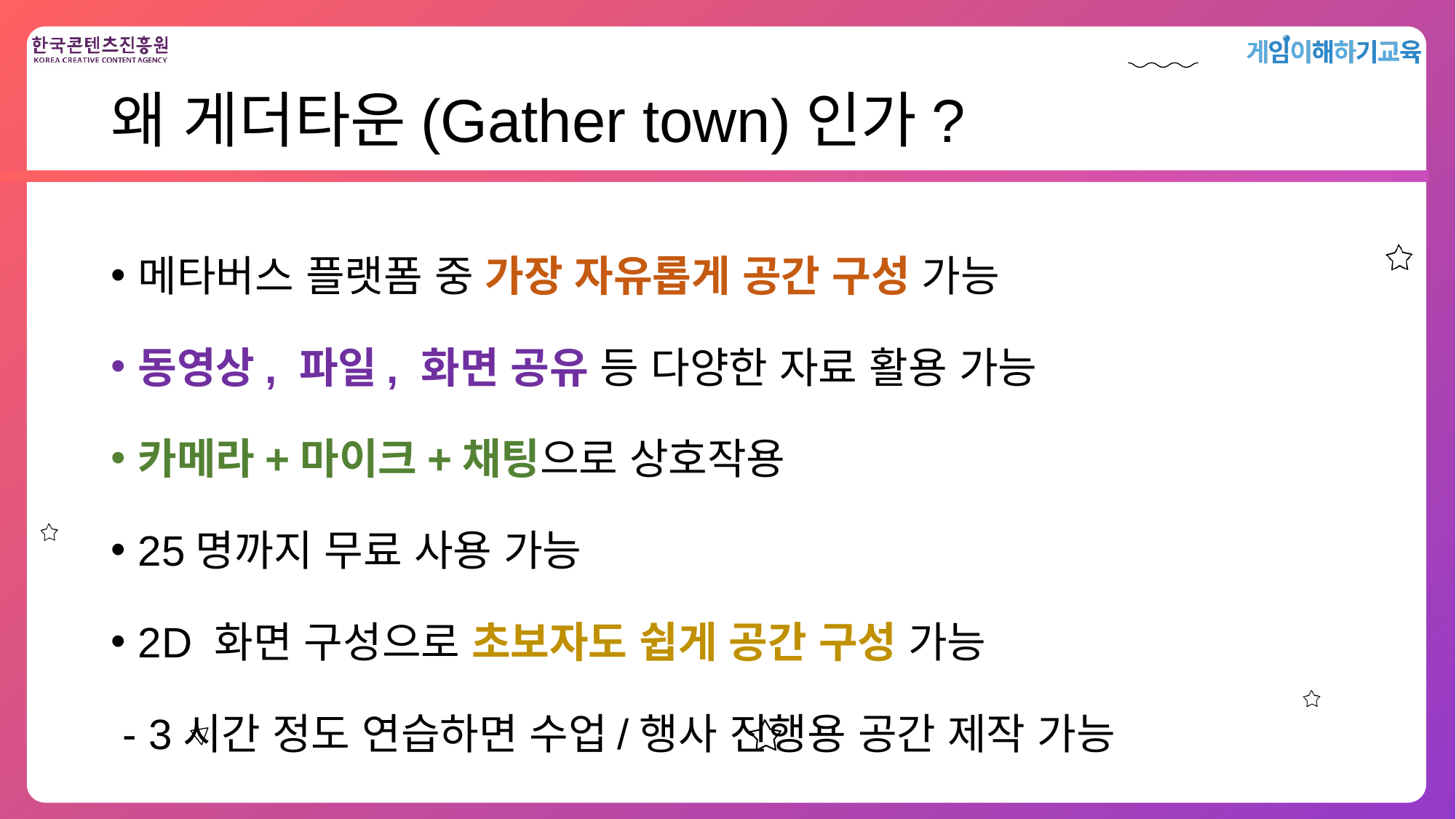

# 왜 게더타운(Gather town)인가?
메타버스 플랫폼 중 가장 자유롭게 공간 구성 가능
동영상, 파일, 화면 공유 등 다양한 자료 활용 가능
카메라+마이크+채팅으로 상호작용
25명까지 무료 사용 가능
2D 화면 구성으로 초보자도 쉽게 공간 구성 가능
 - 3시간 정도 연습하면 수업/행사 진행용 공간 제작 가능